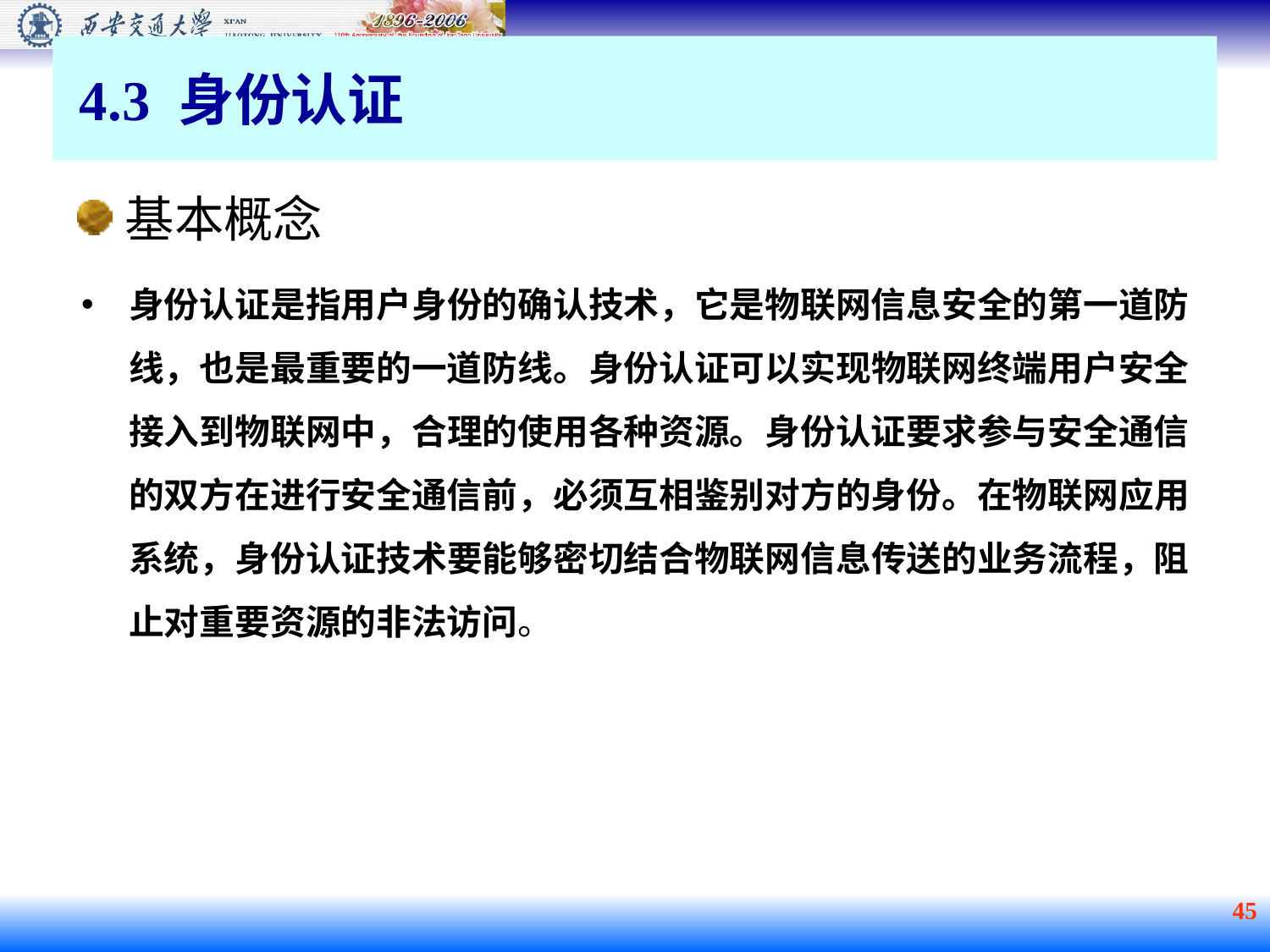

4.3 身份认证
基本概念
身份认证是指用户身份的确认技术，它是物联网信息安全的第一道防线，也是最重要的一道防线。身份认证可以实现物联网终端用户安全接入到物联网中，合理的使用各种资源。身份认证要求参与安全通信的双方在进行安全通信前，必须互相鉴别对方的身份。在物联网应用系统，身份认证技术要能够密切结合物联网信息传送的业务流程，阻止对重要资源的非法访问。
 45